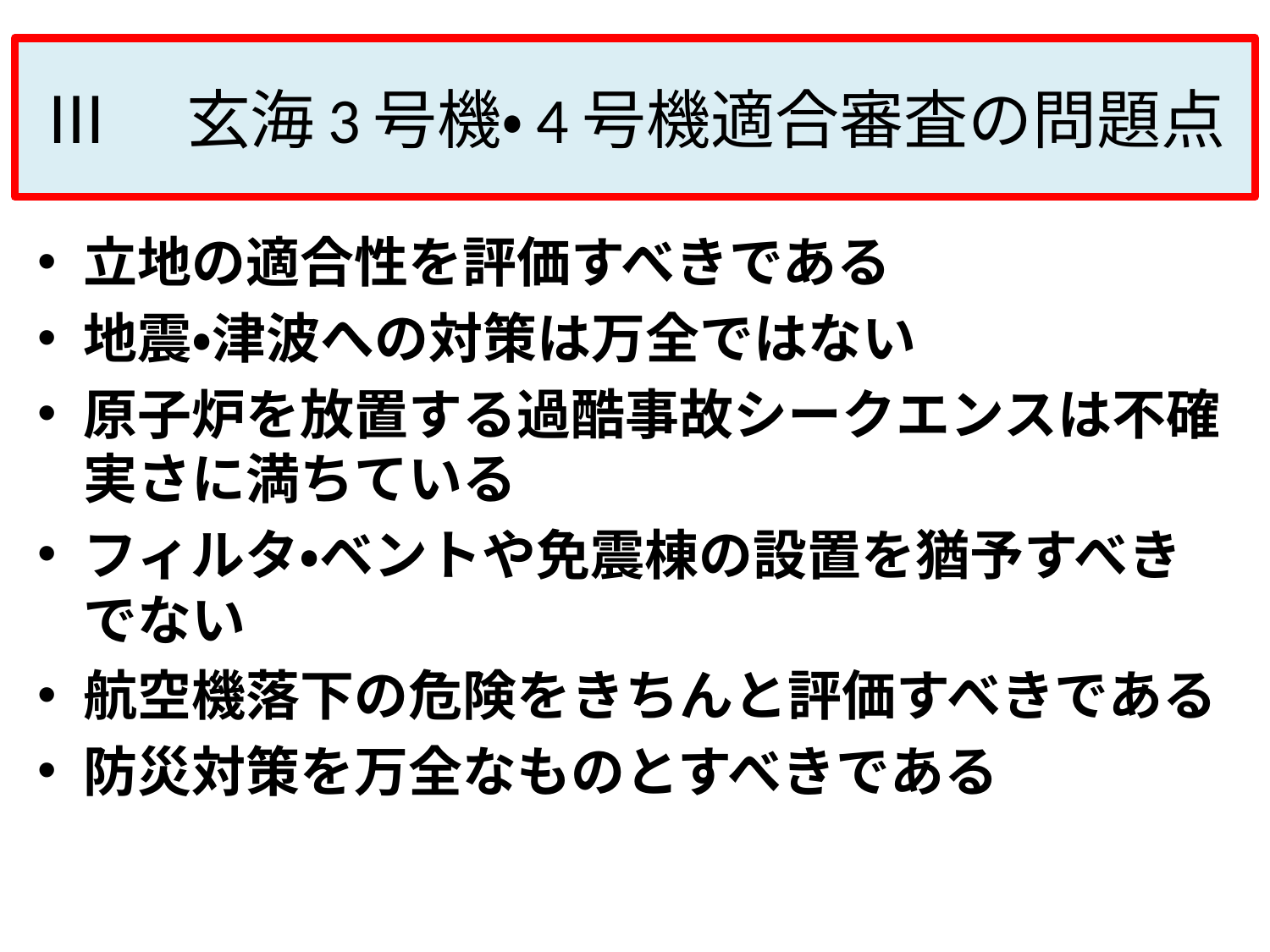

# Ⅲ　玄海3号機・4号機適合審査の問題点
立地の適合性を評価すべきである
地震・津波への対策は万全ではない
原子炉を放置する過酷事故シークエンスは不確実さに満ちている
フィルタ・ベントや免震棟の設置を猶予すべきでない
航空機落下の危険をきちんと評価すべきである
防災対策を万全なものとすべきである